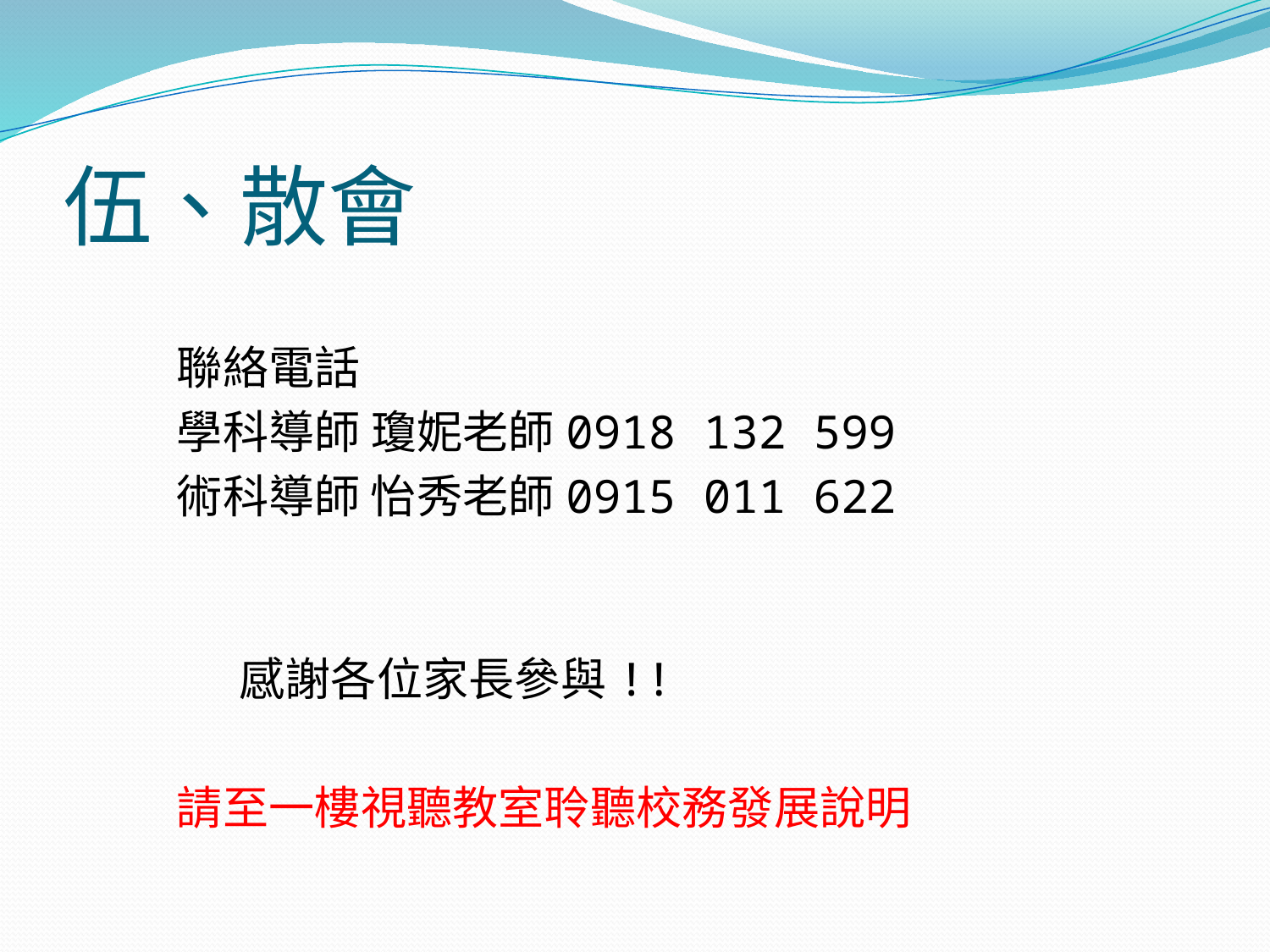

# 伍、散會

     聯絡電話
     學科導師 瓊妮老師0918 132 599
     術科導師 怡秀老師0915 011 622

           感謝各位家長參與!!

     請至一樓視聽教室聆聽校務發展說明